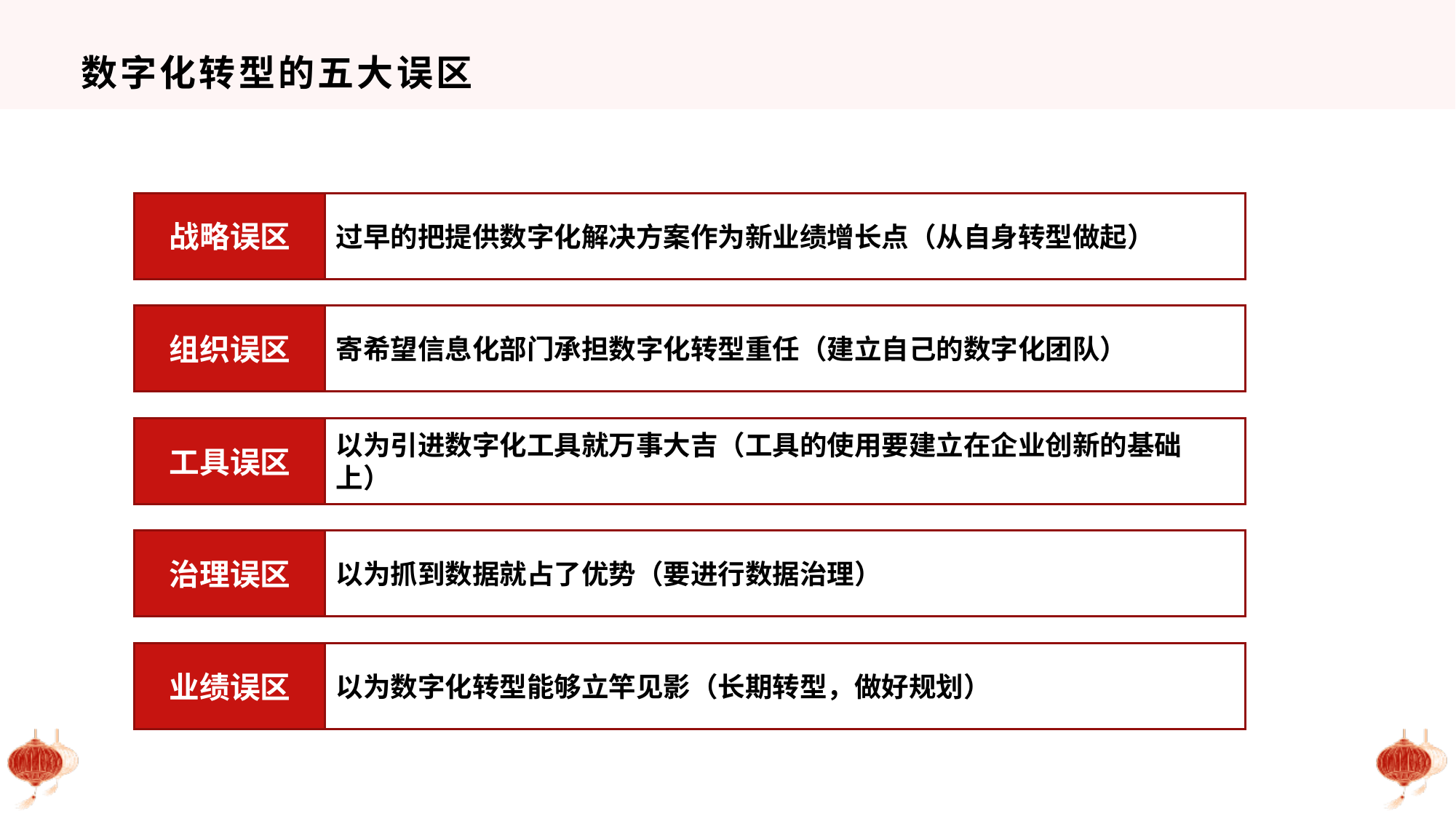

# 数字化转型的五大误区
战略误区
过早的把提供数字化解决方案作为新业绩增长点（从自身转型做起）
组织误区
寄希望信息化部门承担数字化转型重任（建立自己的数字化团队）
工具误区
以为引进数字化工具就万事大吉（工具的使用要建立在企业创新的基础上）
治理误区
以为抓到数据就占了优势（要进行数据治理）
业绩误区
以为数字化转型能够立竿见影（长期转型，做好规划）